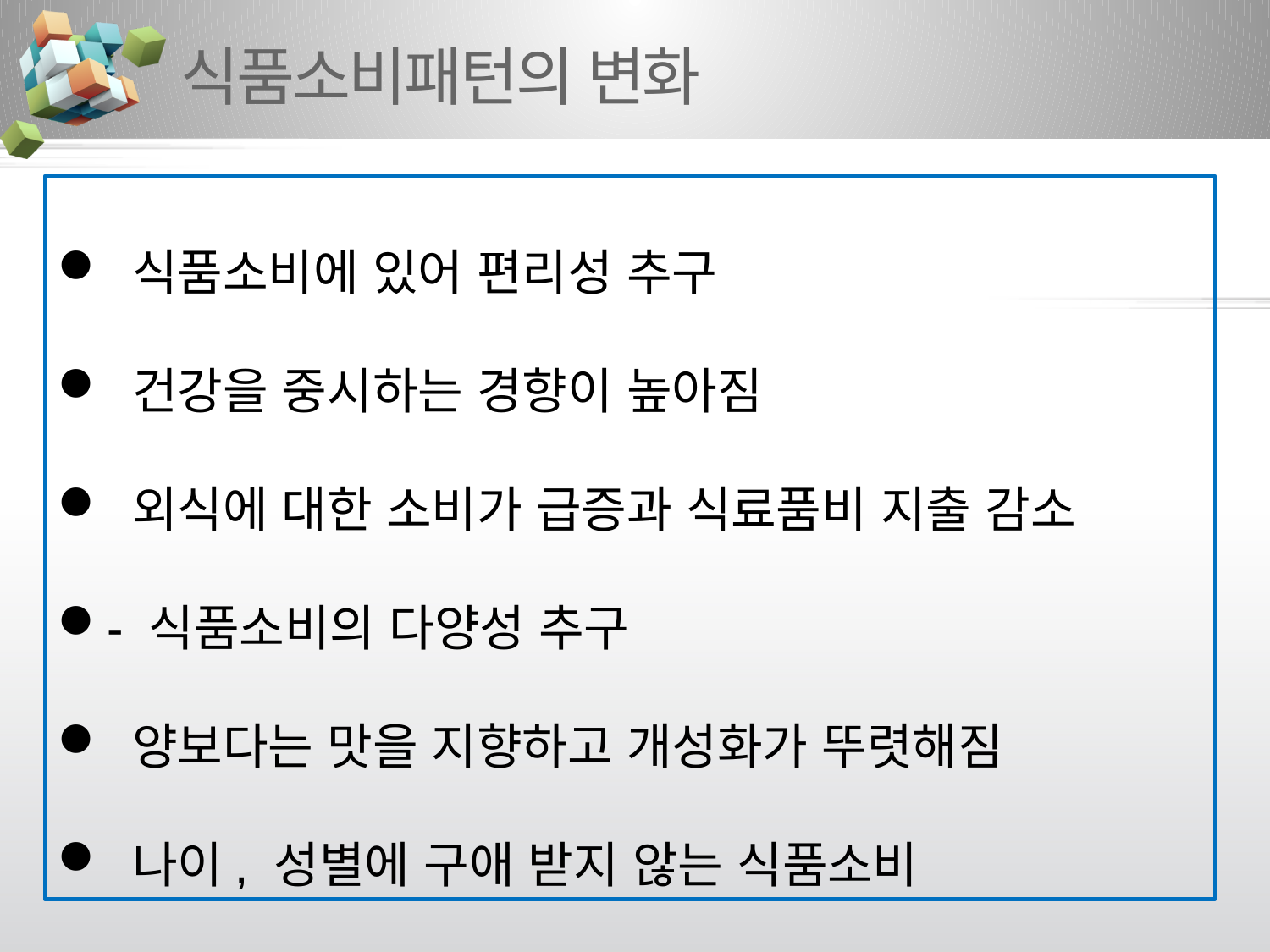

# 식품소비패턴의 변화
 식품소비에 있어 편리성 추구
 건강을 중시하는 경향이 높아짐
 외식에 대한 소비가 급증과 식료품비 지출 감소
- 식품소비의 다양성 추구
 양보다는 맛을 지향하고 개성화가 뚜렷해짐
 나이, 성별에 구애 받지 않는 식품소비